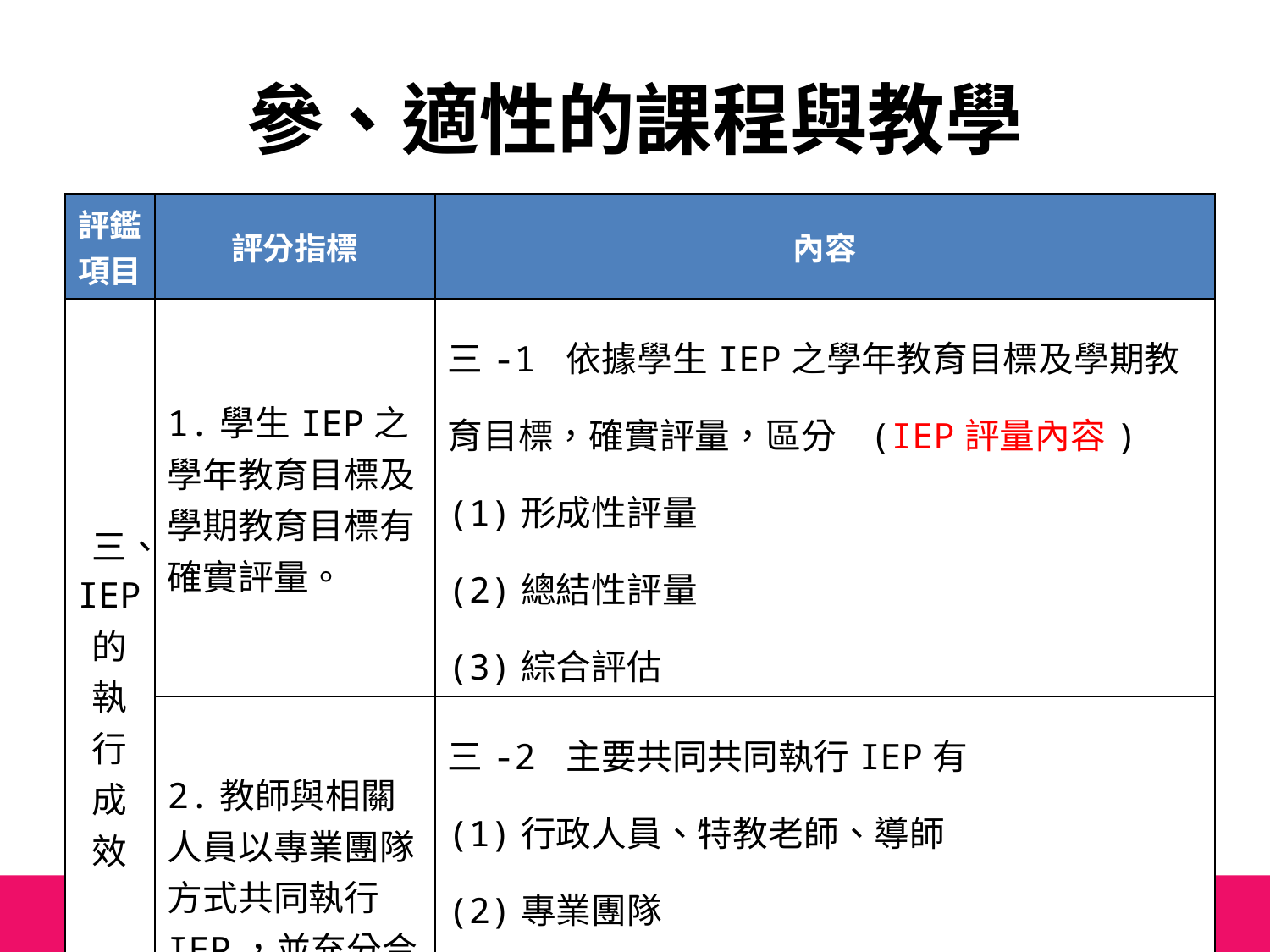

# 參、適性的課程與教學
| 評鑑項目 | 評分指標 | 內容 |
| --- | --- | --- |
| 三、IEP的執行成效 | 1.學生IEP之學年教育目標及學期教育目標有確實評量。 | 三-1 依據學生IEP之學年教育目標及學期教育目標，確實評量，區分 (IEP評量內容) (1)形成性評量 (2)總結性評量 (3)綜合評估 |
|  | 2.教師與相關人員以專業團隊方式共同執行IEP，並充分合作。 | 三-2 主要共同共同執行IEP有 (1)行政人員、特教老師、導師 (2)專業團隊 (3)教師助理員 (4)志工 (通知單及執行合作資料) |